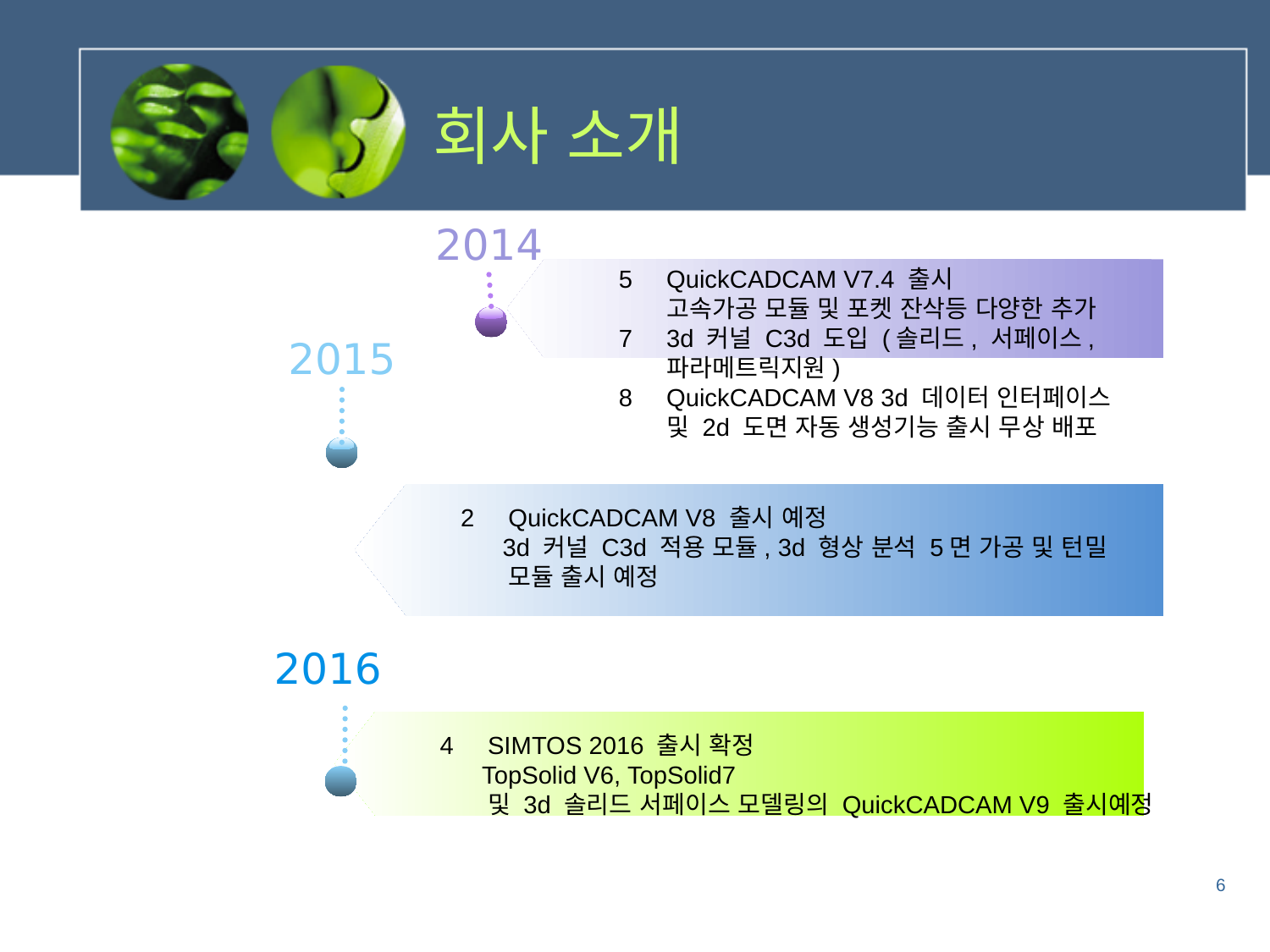

# 회사 소개
2014
QuickCADCAM V7.4 출시
      고속가공 모듈 및 포켓 잔삭등 다양한 추가
3d 커널 C3d 도입 (솔리드, 서페이스,
      파라메트릭지원)
QuickCADCAM V8 3d 데이터 인터페이스
      및 2d 도면 자동 생성기능 출시 무상 배포

2015

QuickCADCAM V8 출시 예정
      3d 커널 C3d 적용 모듈, 3d 형상 분석 5면 가공 및 턴밀
      모듈 출시 예정

2016

SIMTOS 2016 출시 확정
      TopSolid V6, TopSolid7
      및 3d 솔리드 서페이스 모델링의 QuickCADCAM V9 출시예정

6